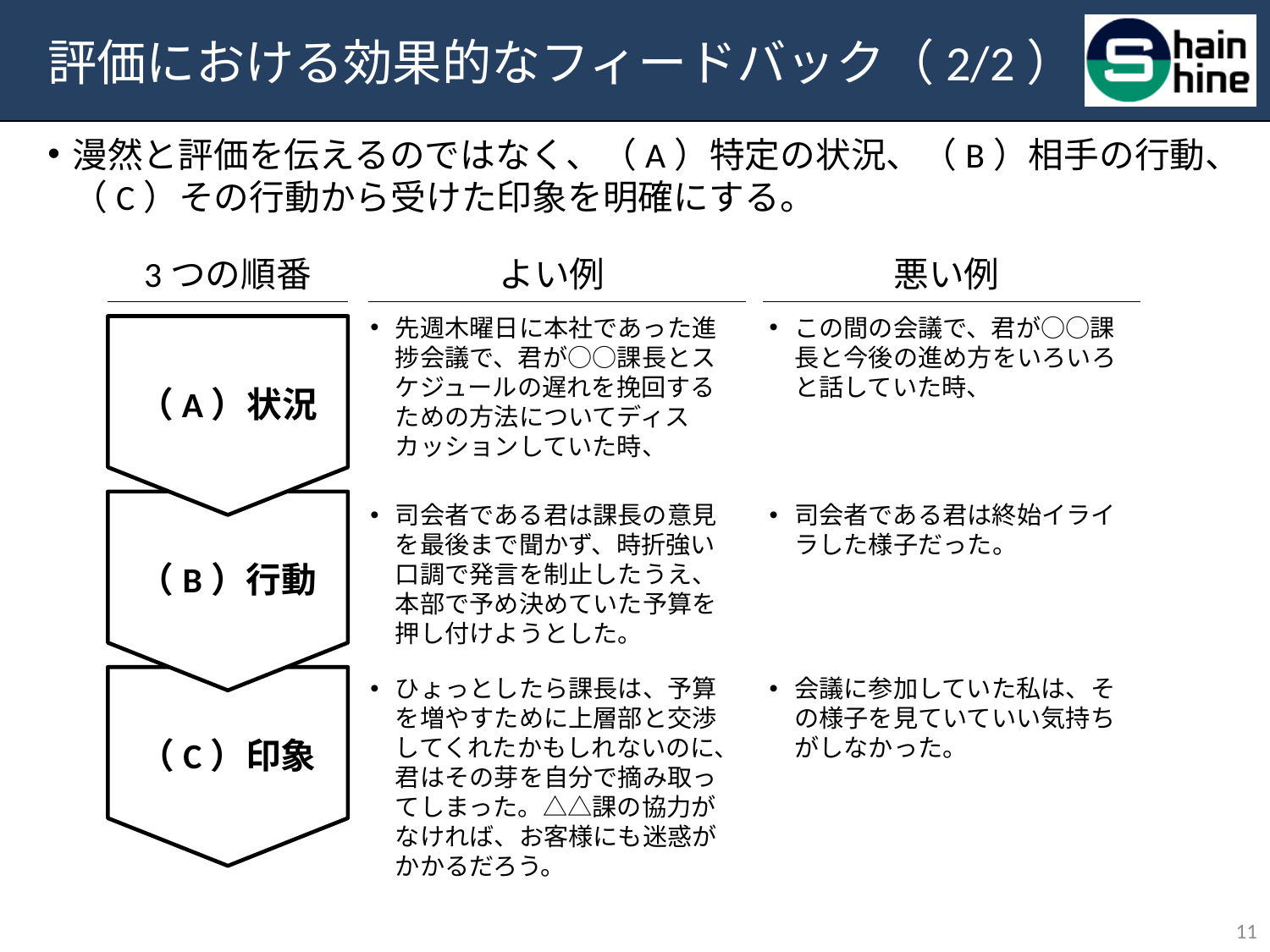

# 評価における効果的なフィードバック（2/2）
漫然と評価を伝えるのではなく、（A）特定の状況、（B）相手の行動、（C）その行動から受けた印象を明確にする。
3つの順番
よい例
悪い例
（A）状況
先週木曜日に本社であった進捗会議で、君が○○課長とスケジュールの遅れを挽回するための方法についてディスカッションしていた時、
この間の会議で、君が○○課長と今後の進め方をいろいろと話していた時、
（B）行動
司会者である君は課長の意見を最後まで聞かず、時折強い口調で発言を制止したうえ、本部で予め決めていた予算を押し付けようとした。
司会者である君は終始イライラした様子だった。
（C）印象
ひょっとしたら課長は、予算を増やすために上層部と交渉してくれたかもしれないのに、君はその芽を自分で摘み取ってしまった。△△課の協力がなければ、お客様にも迷惑がかかるだろう。
会議に参加していた私は、その様子を見ていていい気持ちがしなかった。
11